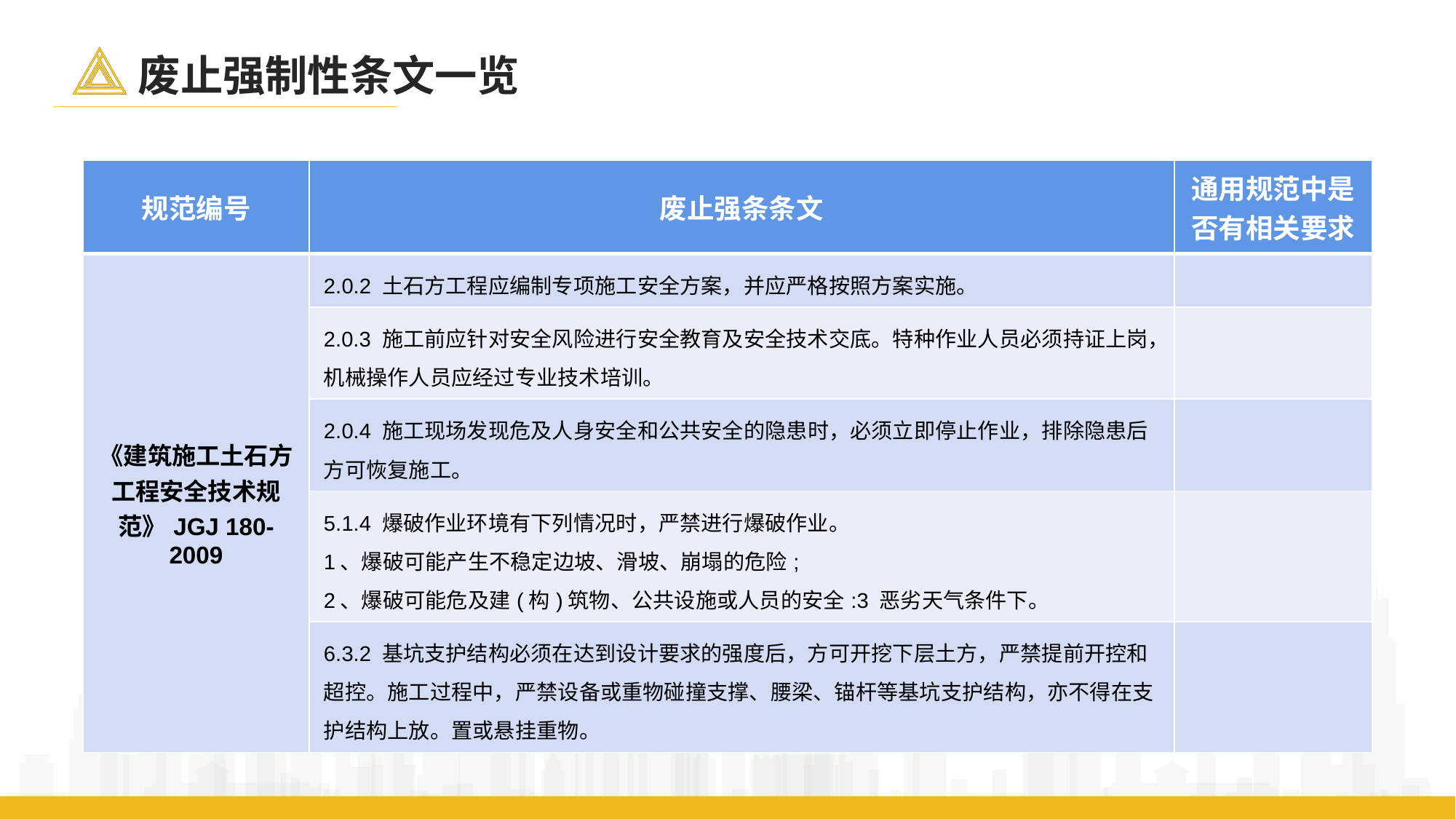

废止强制性条文一览

| 规范编号 | 废止强条条文 | 通用规范中是否有相关要求 |
| --- | --- | --- |
| 《建筑施工土石方工程安全技术规范》JGJ 180-2009 | 2.0.2 土石方工程应编制专项施工安全方案，并应严格按照方案实施。 |  |
|  | 2.0.3 施工前应针对安全风险进行安全教育及安全技术交底。特种作业人员必须持证上岗，机械操作人员应经过专业技术培训。 |  |
|  | 2.0.4 施工现场发现危及人身安全和公共安全的隐患时，必须立即停止作业，排除隐患后方可恢复施工。 |  |
|  | 5.1.4 爆破作业环境有下列情况时，严禁进行爆破作业。 1、爆破可能产生不稳定边坡、滑坡、崩塌的危险; 2、爆破可能危及建(构)筑物、公共设施或人员的安全:3 恶劣天气条件下。 |  |
|  | 6.3.2 基坑支护结构必须在达到设计要求的强度后，方可开挖下层土方，严禁提前开控和超控。施工过程中，严禁设备或重物碰撞支撑、腰梁、锚杆等基坑支护结构，亦不得在支护结构上放。置或悬挂重物。 |  |